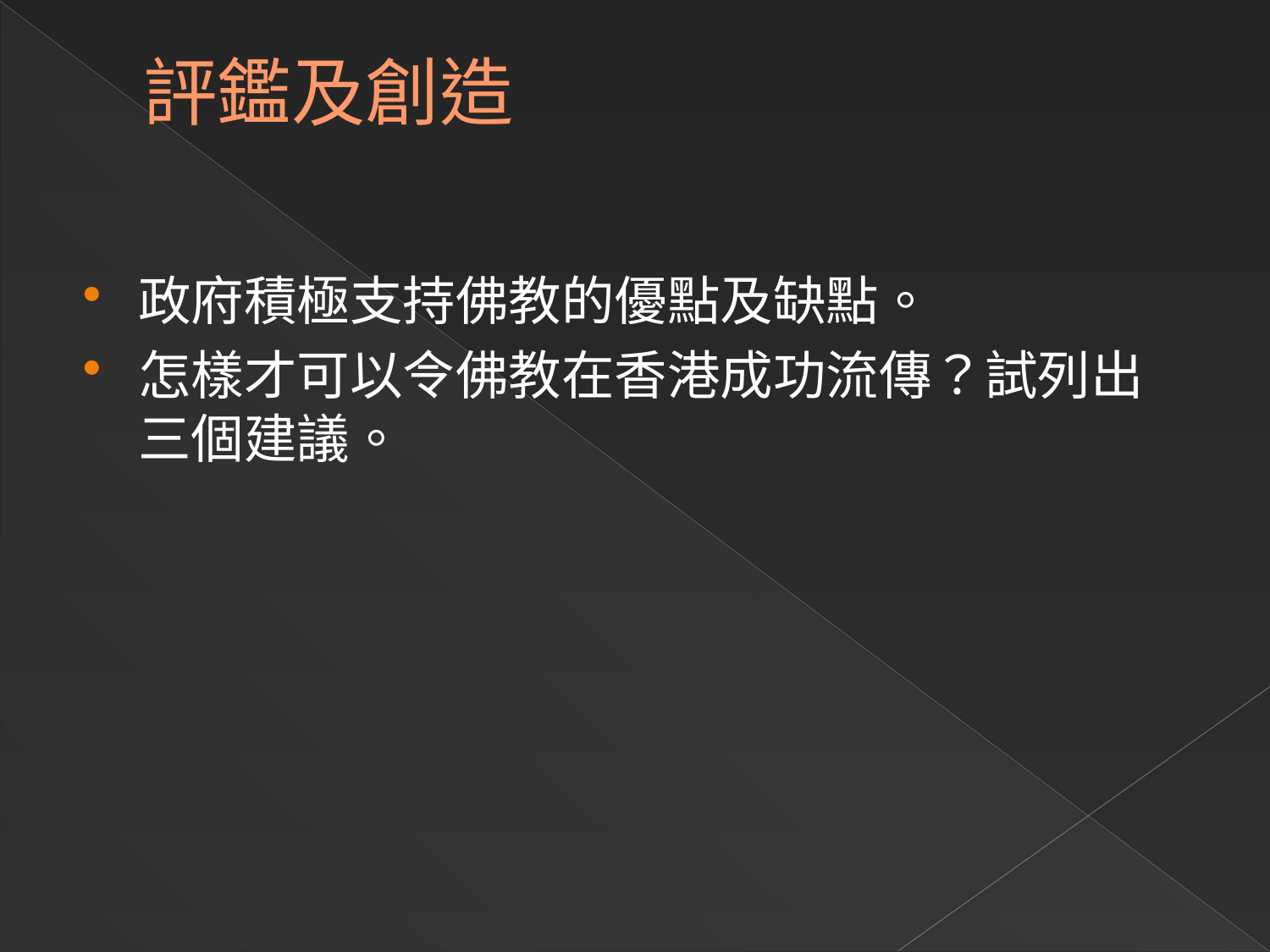

# 評鑑及創造
政府積極支持佛教的優點及缺點。
怎樣才可以令佛教在香港成功流傳？試列出三個建議。